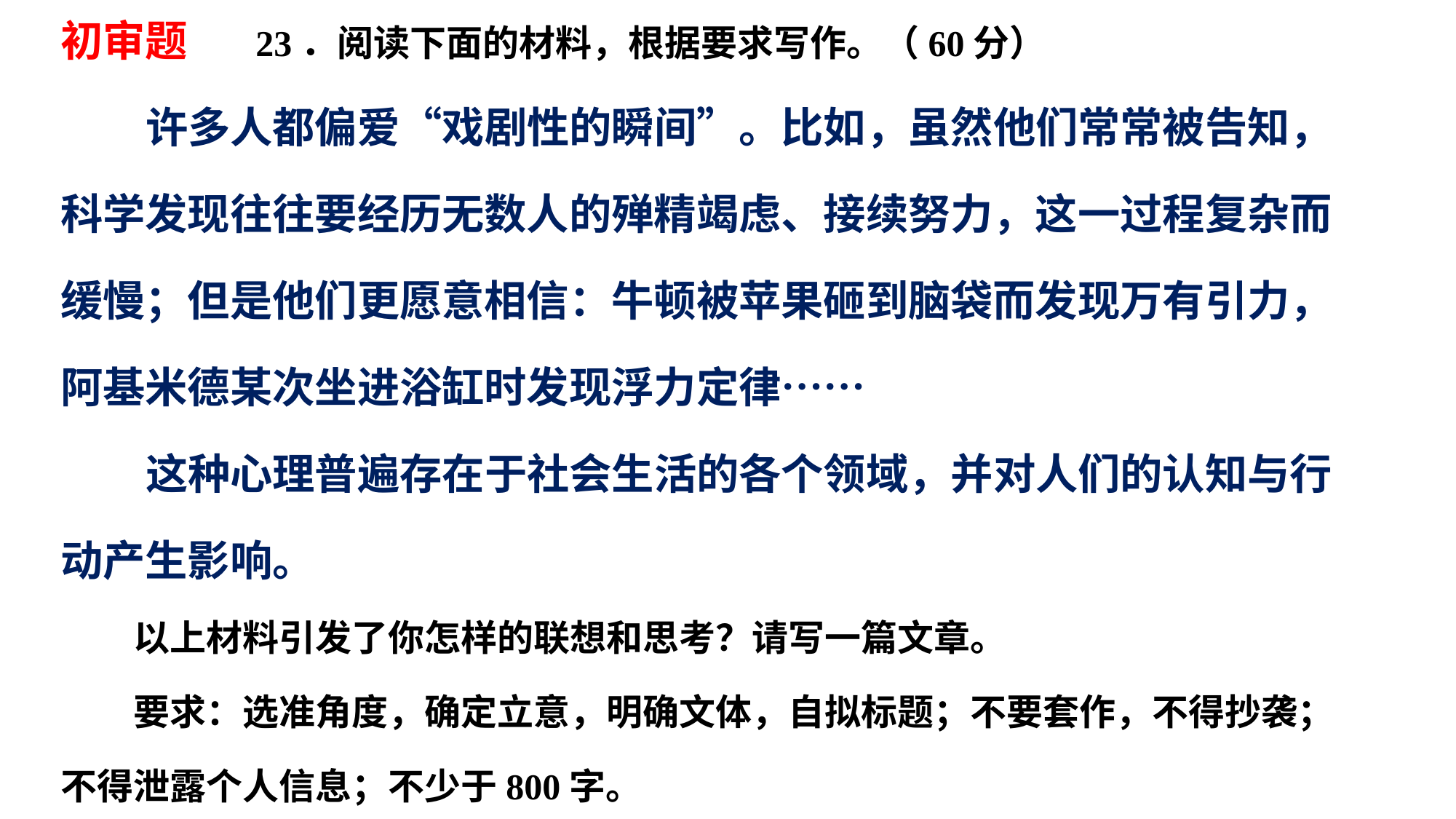

初审题      23．阅读下面的材料，根据要求写作。（60分）
许多人都偏爱“戏剧性的瞬间”。比如，虽然他们常常被告知，科学发现往往要经历无数人的殚精竭虑、接续努力，这一过程复杂而缓慢；但是他们更愿意相信：牛顿被苹果砸到脑袋而发现万有引力，阿基米德某次坐进浴缸时发现浮力定律……
这种心理普遍存在于社会生活的各个领域，并对人们的认知与行动产生影响。
以上材料引发了你怎样的联想和思考？请写一篇文章。
要求：选准角度，确定立意，明确文体，自拟标题；不要套作，不得抄袭；不得泄露个人信息；不少于800字。